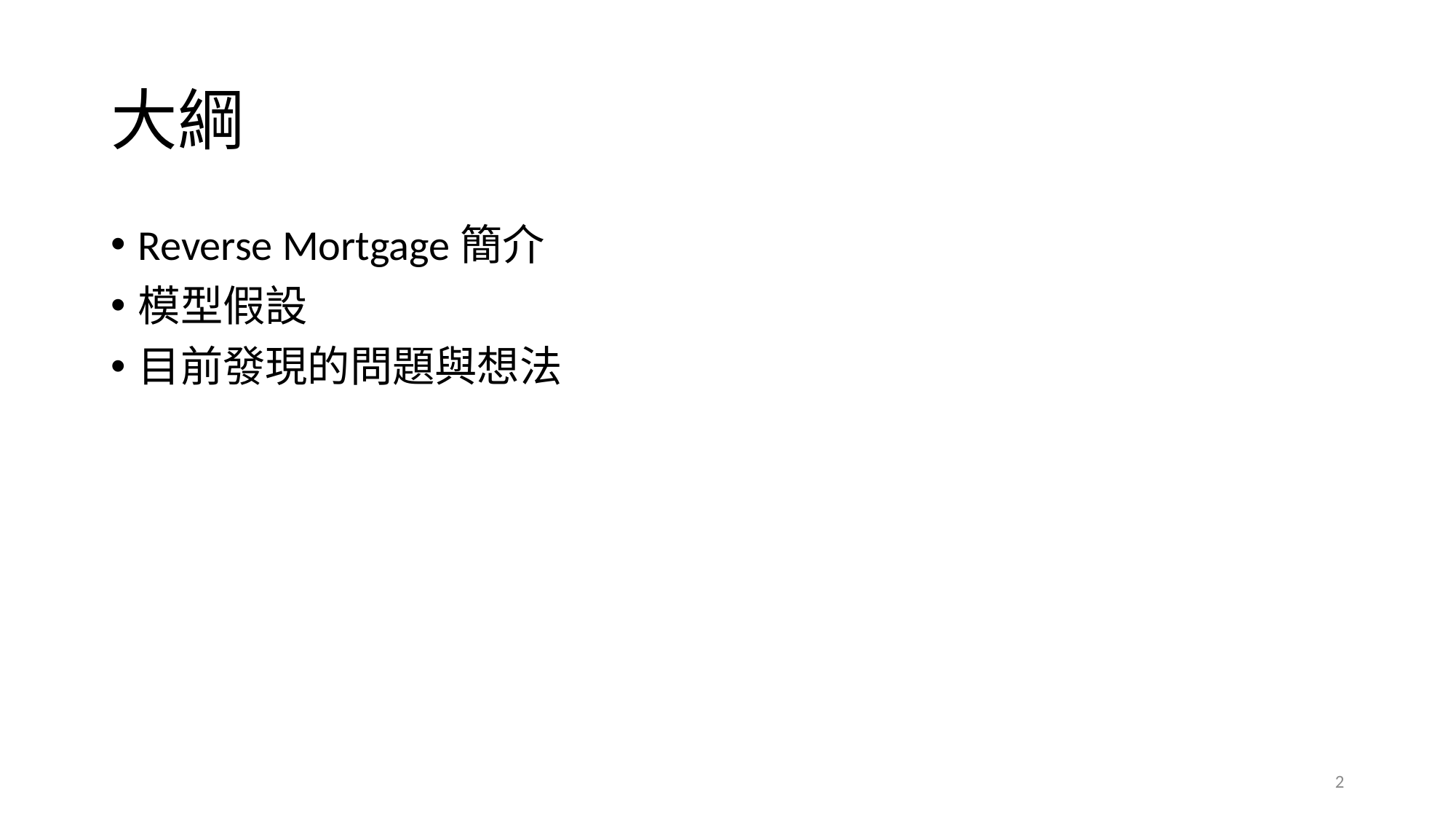

# 大綱
Reverse Mortgage簡介
模型假設
目前發現的問題與想法
2